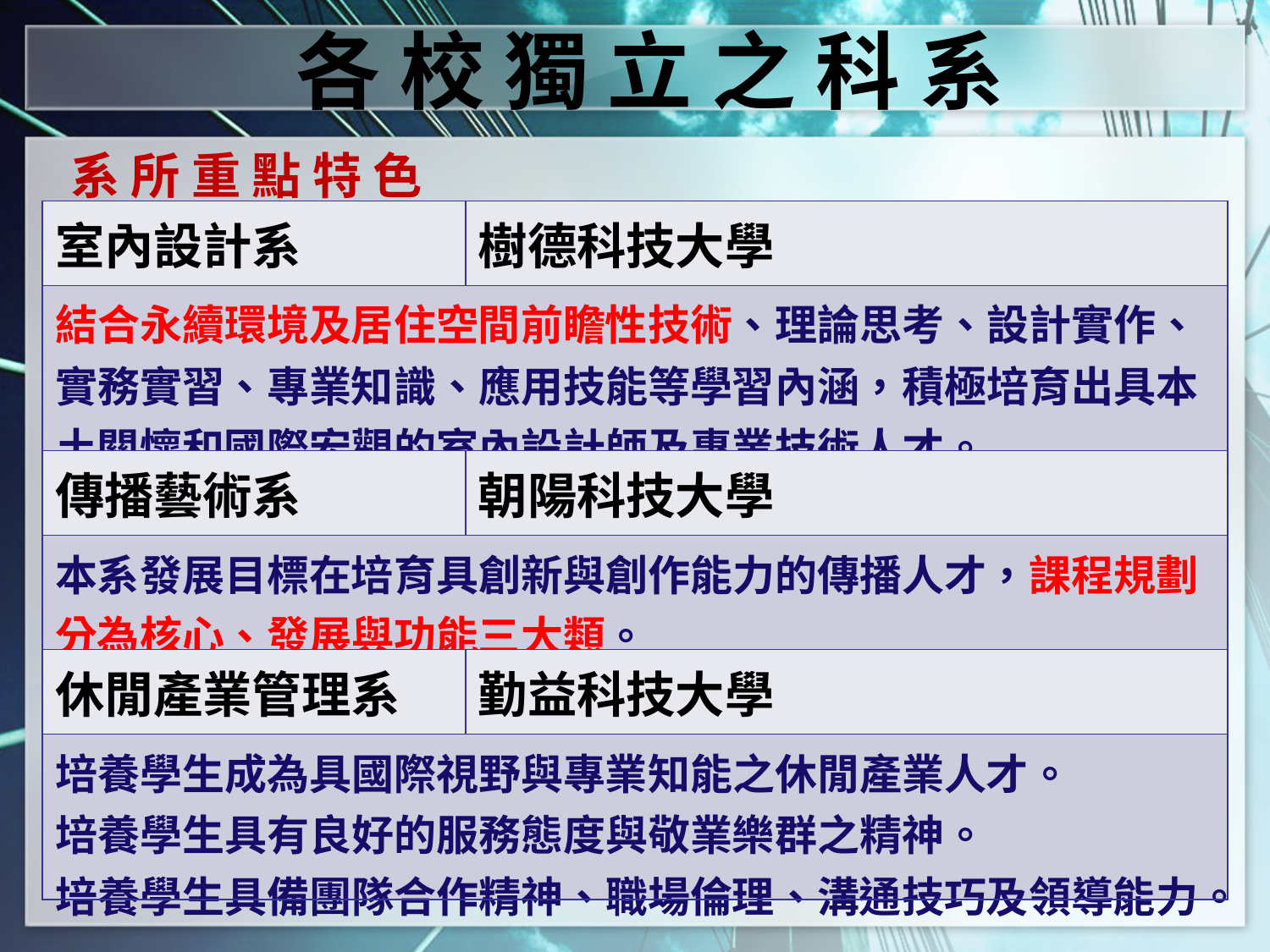

各 校 獨 立 之 科 系
系 所 重 點 特 色
| 室內設計系 | 樹德科技大學 |
| --- | --- |
| 結合永續環境及居住空間前瞻性技術、理論思考、設計實作、實務實習、專業知識、應用技能等學習內涵，積極培育出具本土關懷和國際宏觀的室內設計師及專業技術人才。 |  |
| 傳播藝術系 | 朝陽科技大學 |
| 本系發展目標在培育具創新與創作能力的傳播人才，課程規劃分為核心、發展與功能三大類。 |  |
| 休閒產業管理系 | 勤益科技大學 |
| 培養學生成為具國際視野與專業知能之休閒產業人才。 培養學生具有良好的服務態度與敬業樂群之精神。 培養學生具備團隊合作精神、職場倫理、溝通技巧及領導能力。 |  |